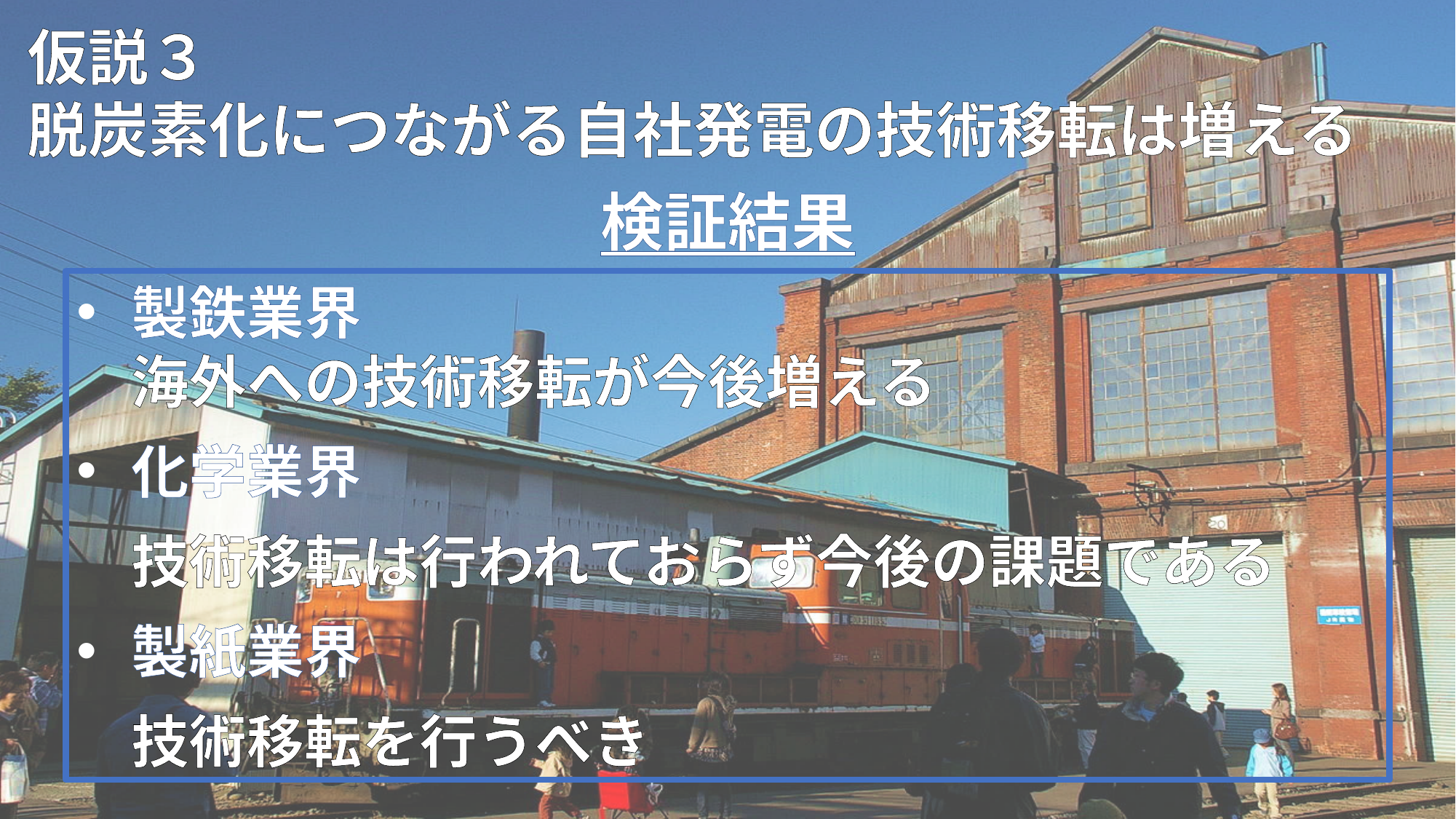

仮説３
脱炭素化につながる自社発電の技術移転は増える
検証結果
製鉄業界
海外への技術移転が今後増える
化学業界
技術移転は行われておらず今後の課題である
製紙業界
技術移転を行うべき